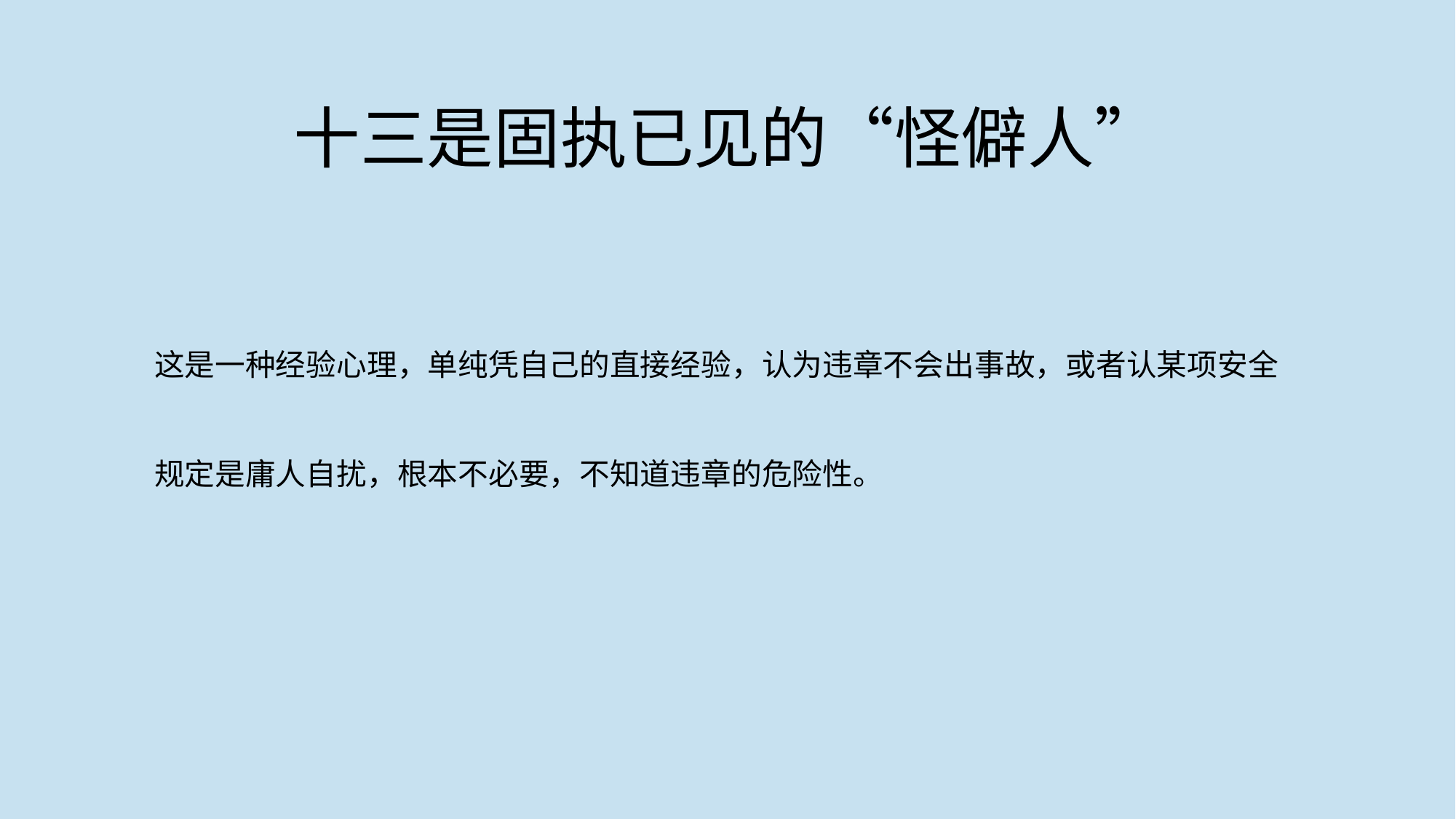

十三是固执已见的“怪僻人”
这是一种经验心理，单纯凭自己的直接经验，认为违章不会出事故，或者认某项安全规定是庸人自扰，根本不必要，不知道违章的危险性。